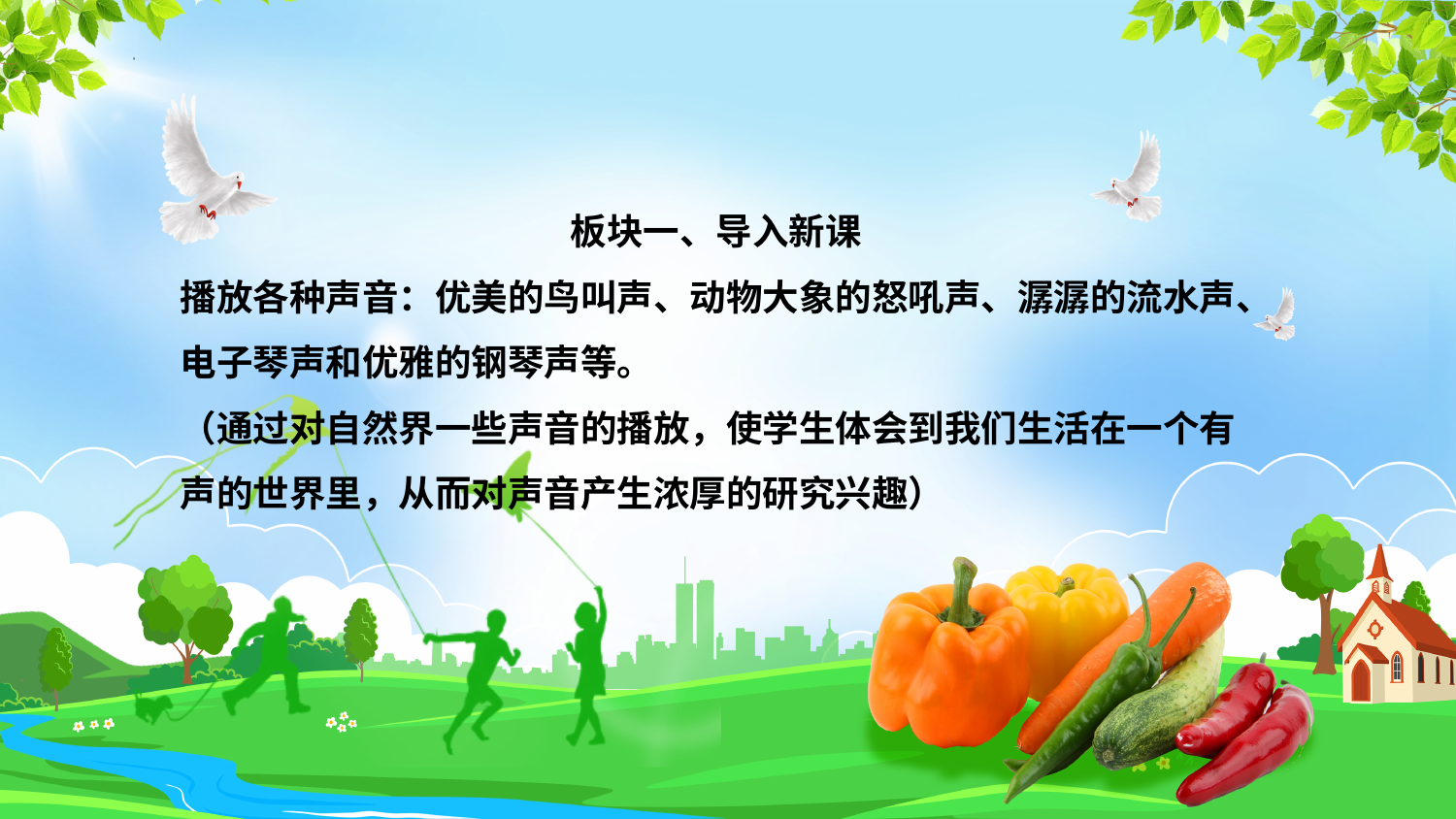

板块一、导入新课
播放各种声音：优美的鸟叫声、动物大象的怒吼声、潺潺的流水声、电子琴声和优雅的钢琴声等。
（通过对自然界一些声音的播放，使学生体会到我们生活在一个有声的世界里，从而对声音产生浓厚的研究兴趣）